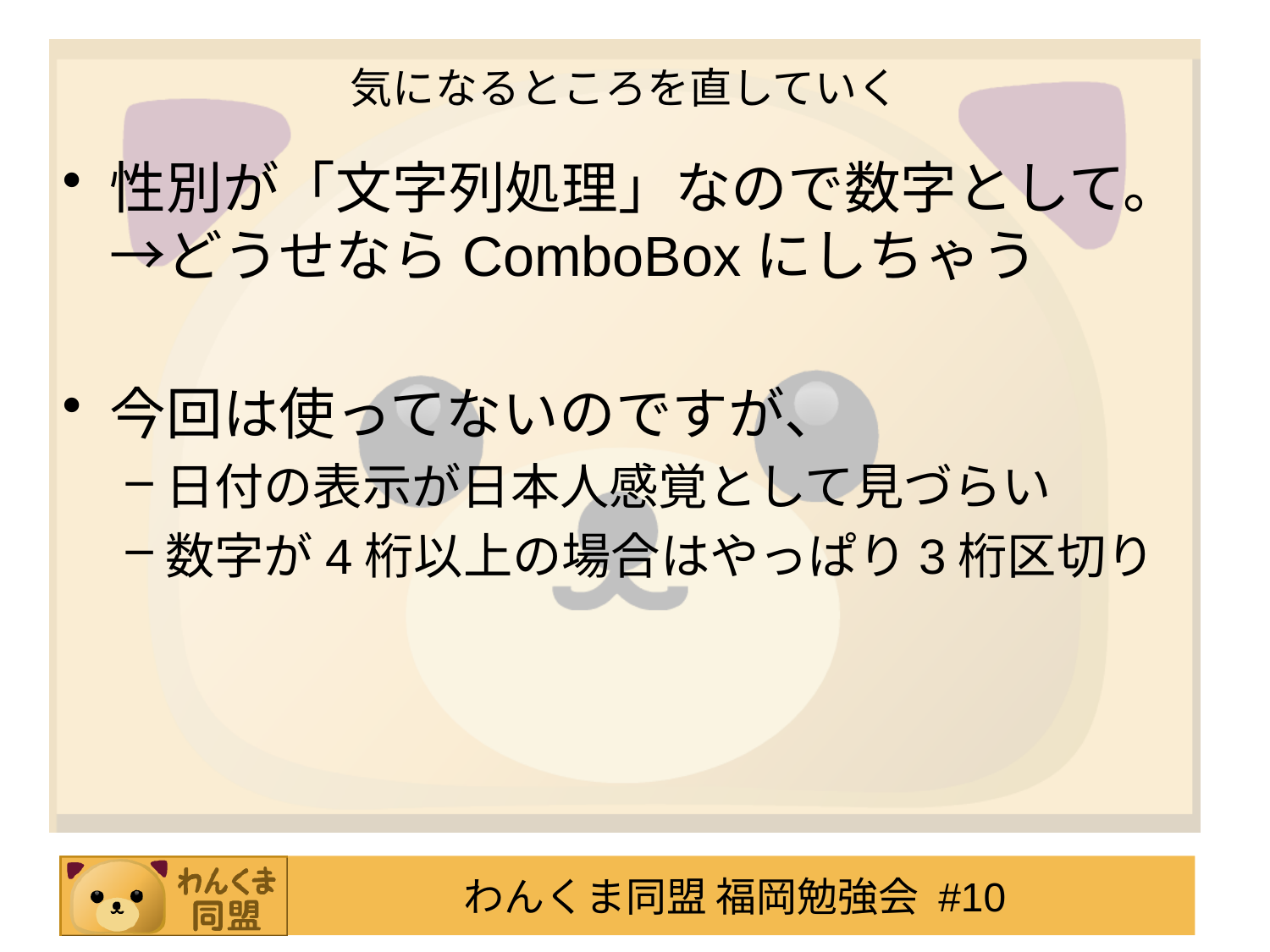

# 気になるところを直していく
性別が「文字列処理」なので数字として。
→どうせならComboBoxにしちゃう

今回は使ってないのですが、
日付の表示が日本人感覚として見づらい
数字が4桁以上の場合はやっぱり3桁区切り